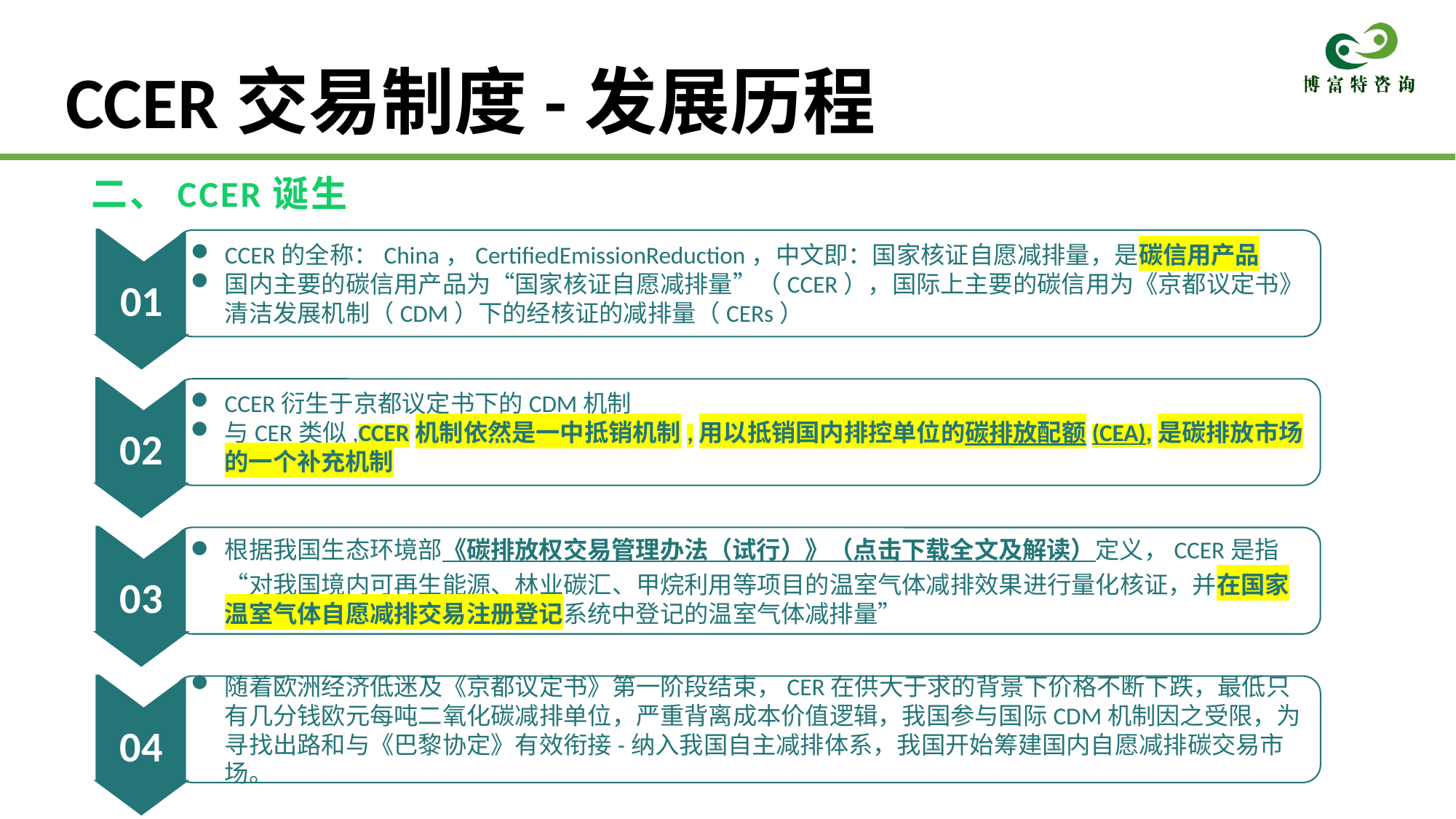

# CCER交易制度-发展历程
二、CCER诞生
01
CCER的全称：China，CertifiedEmissionReduction，中文即：国家核证自愿减排量，是碳信用产品
国内主要的碳信用产品为“国家核证自愿减排量”（CCER），国际上主要的碳信用为《京都议定书》清洁发展机制（CDM）下的经核证的减排量（CERs）
02
CCER衍生于京都议定书下的CDM机制
与CER类似,CCER机制依然是一中抵销机制,用以抵销国内排控单位的碳排放配额(CEA),是碳排放市场的一个补充机制
03
根据我国生态环境部《碳排放权交易管理办法（试行）》（点击下载全文及解读）定义，CCER是指“对我国境内可再生能源、林业碳汇、甲烷利用等项目的温室气体减排效果进行量化核证，并在国家温室气体自愿减排交易注册登记系统中登记的温室气体减排量”
04
随着欧洲经济低迷及《京都议定书》第一阶段结束，CER在供大于求的背景下价格不断下跌，最低只有几分钱欧元每吨二氧化碳减排单位，严重背离成本价值逻辑，我国参与国际CDM机制因之受限，为寻找出路和与《巴黎协定》有效衔接-纳入我国自主减排体系，我国开始筹建国内自愿减排碳交易市场。